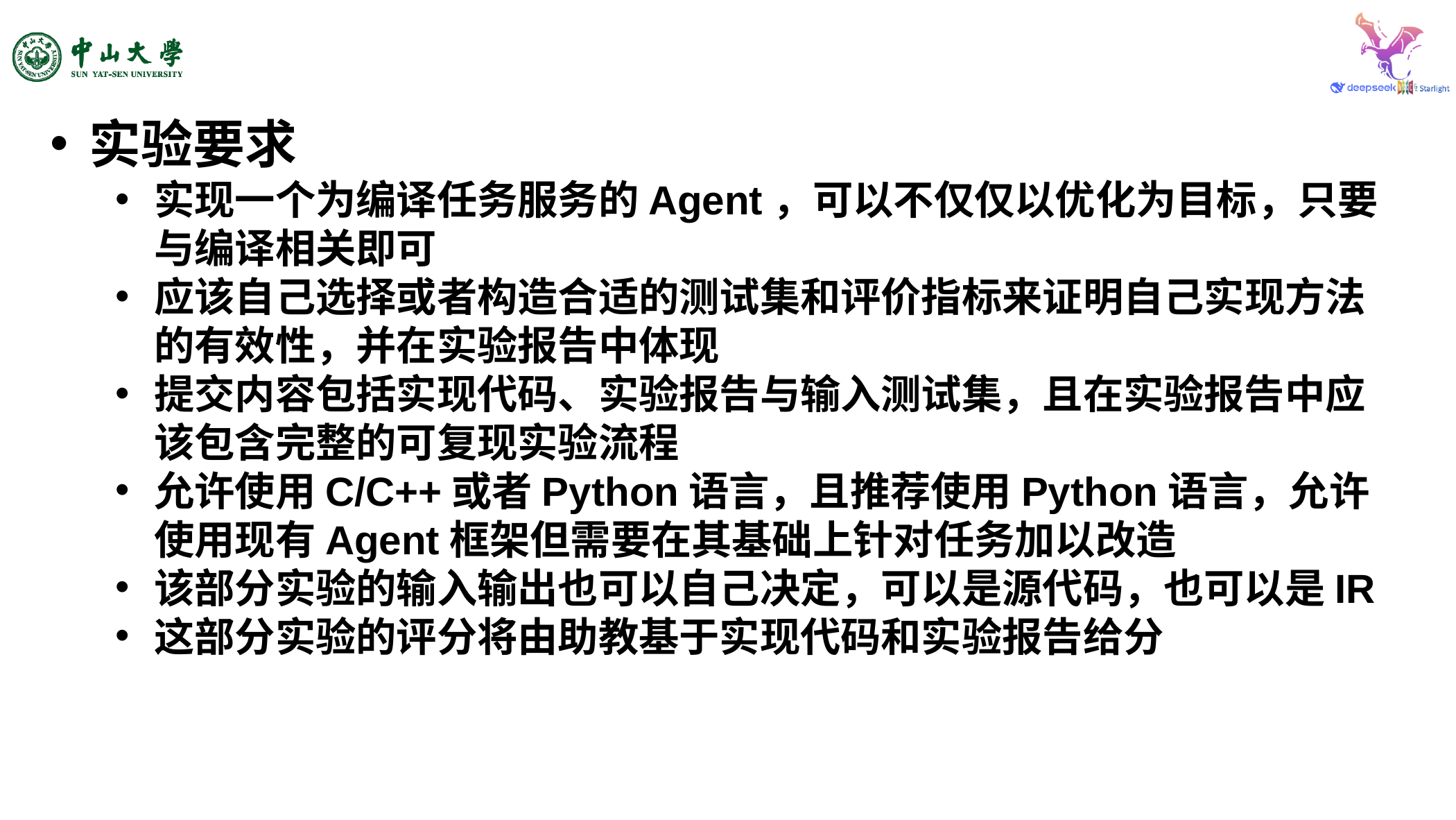

实验要求
实现一个为编译任务服务的Agent，可以不仅仅以优化为目标，只要与编译相关即可
应该自己选择或者构造合适的测试集和评价指标来证明自己实现方法的有效性，并在实验报告中体现
提交内容包括实现代码、实验报告与输入测试集，且在实验报告中应该包含完整的可复现实验流程
允许使用C/C++或者Python语言，且推荐使用Python语言，允许使用现有Agent框架但需要在其基础上针对任务加以改造
该部分实验的输入输出也可以自己决定，可以是源代码，也可以是IR
这部分实验的评分将由助教基于实现代码和实验报告给分